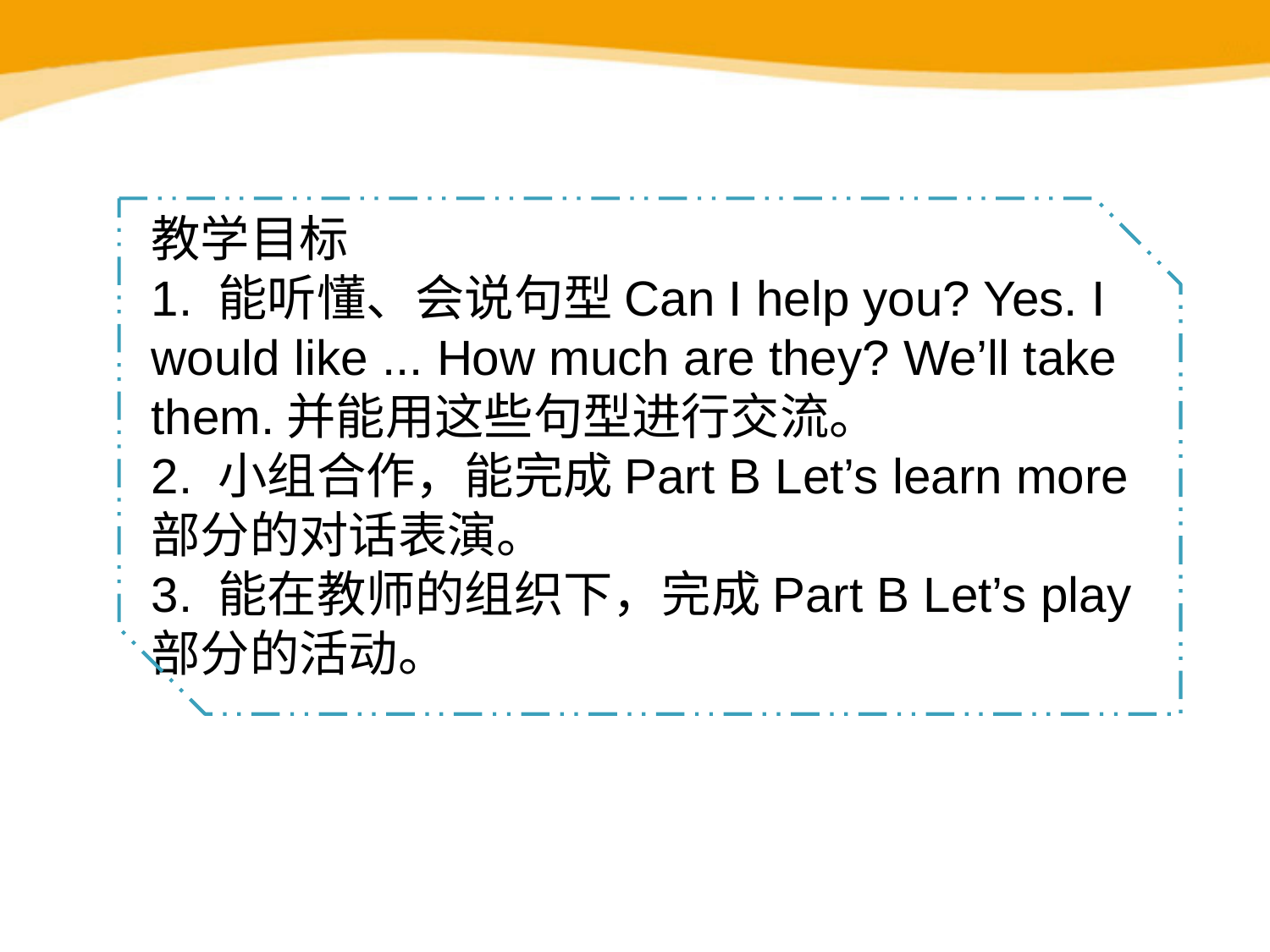

教学目标
1. 能听懂、会说句型Can I help you? Yes. I would like ... How much are they? We’ll take them.并能用这些句型进行交流。
2. 小组合作，能完成Part B Let’s learn more部分的对话表演。
3. 能在教师的组织下，完成Part B Let’s play部分的活动。